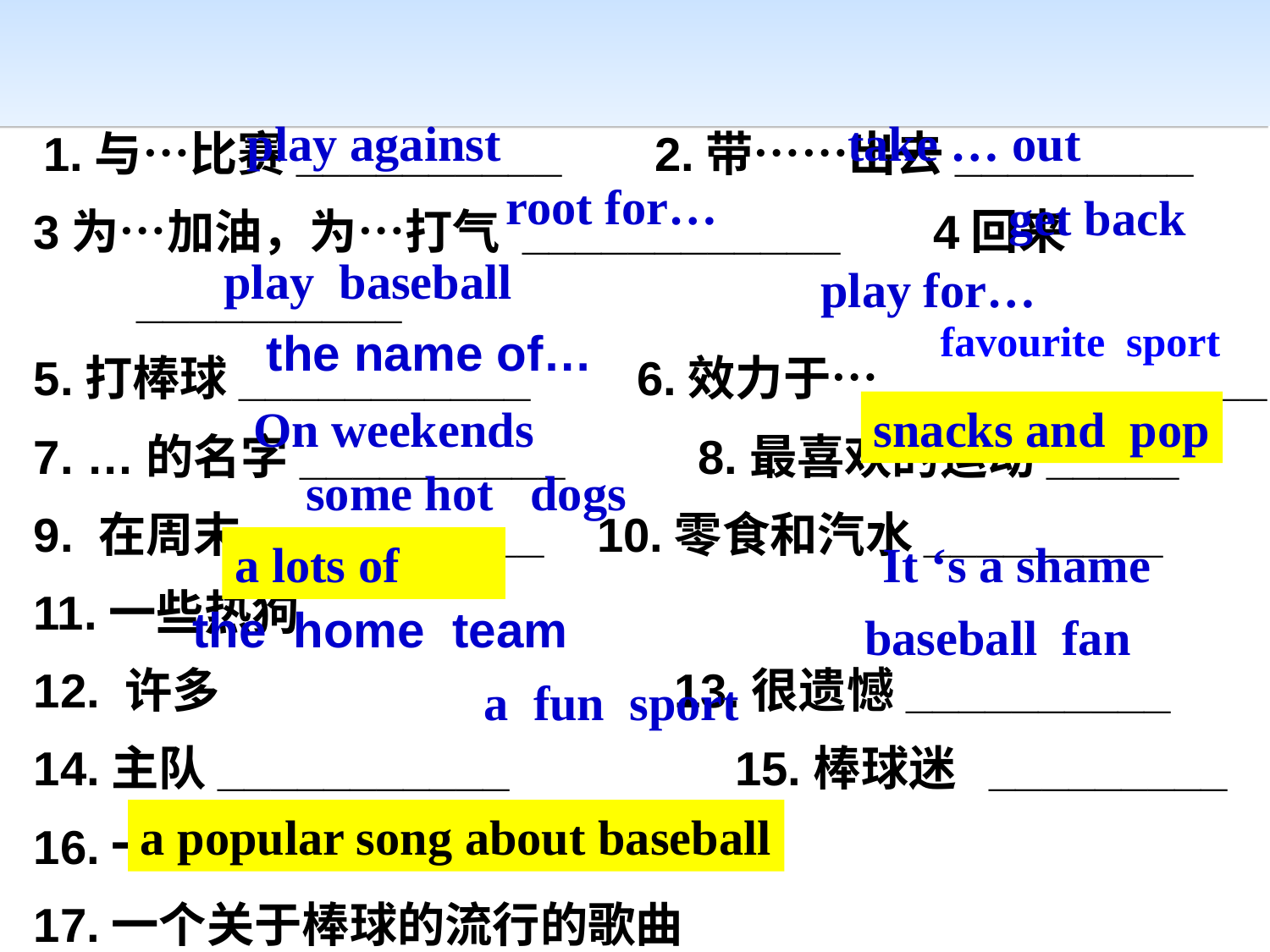

1.与…比赛__________       2.带……出去_________
3为…加油，为…打气 ____________       4回来__________
5.打棒球___________        6.效力于…   _____________
7. …的名字__________          8.最喜欢的运动_____
9. 在周末___________    10.零食和汽水_________
11.一些热狗
12. 许多                                         13.很遗憾__________
14.主队___________                 15.棒球迷  _________
16.一项有趣的运动 ___________
17.一个关于棒球的流行的歌曲
     ______________________________
 play against
take … out
root for…
get back
play  baseball
play for…
favourite  sport
the name of…
On weekends
snacks and  pop
some hot   dogs
a lots of
It ‘s a shame
the  home  team
baseball  fan
a  fun  sport
a popular song about baseball